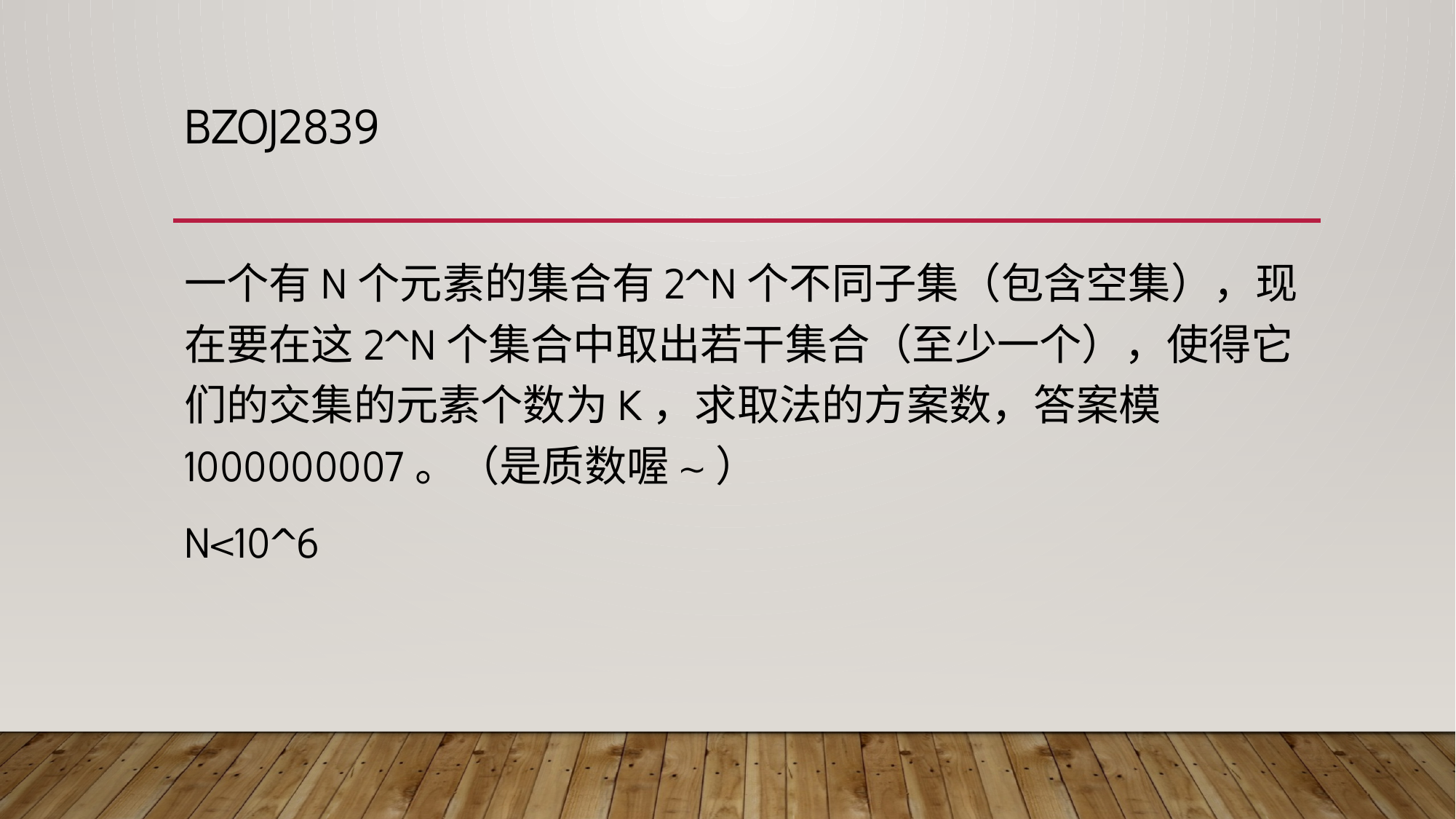

# bzoj2839
一个有N个元素的集合有2^N个不同子集（包含空集），现在要在这2^N个集合中取出若干集合（至少一个），使得它们的交集的元素个数为K，求取法的方案数，答案模1000000007。（是质数喔~）
N<10^6